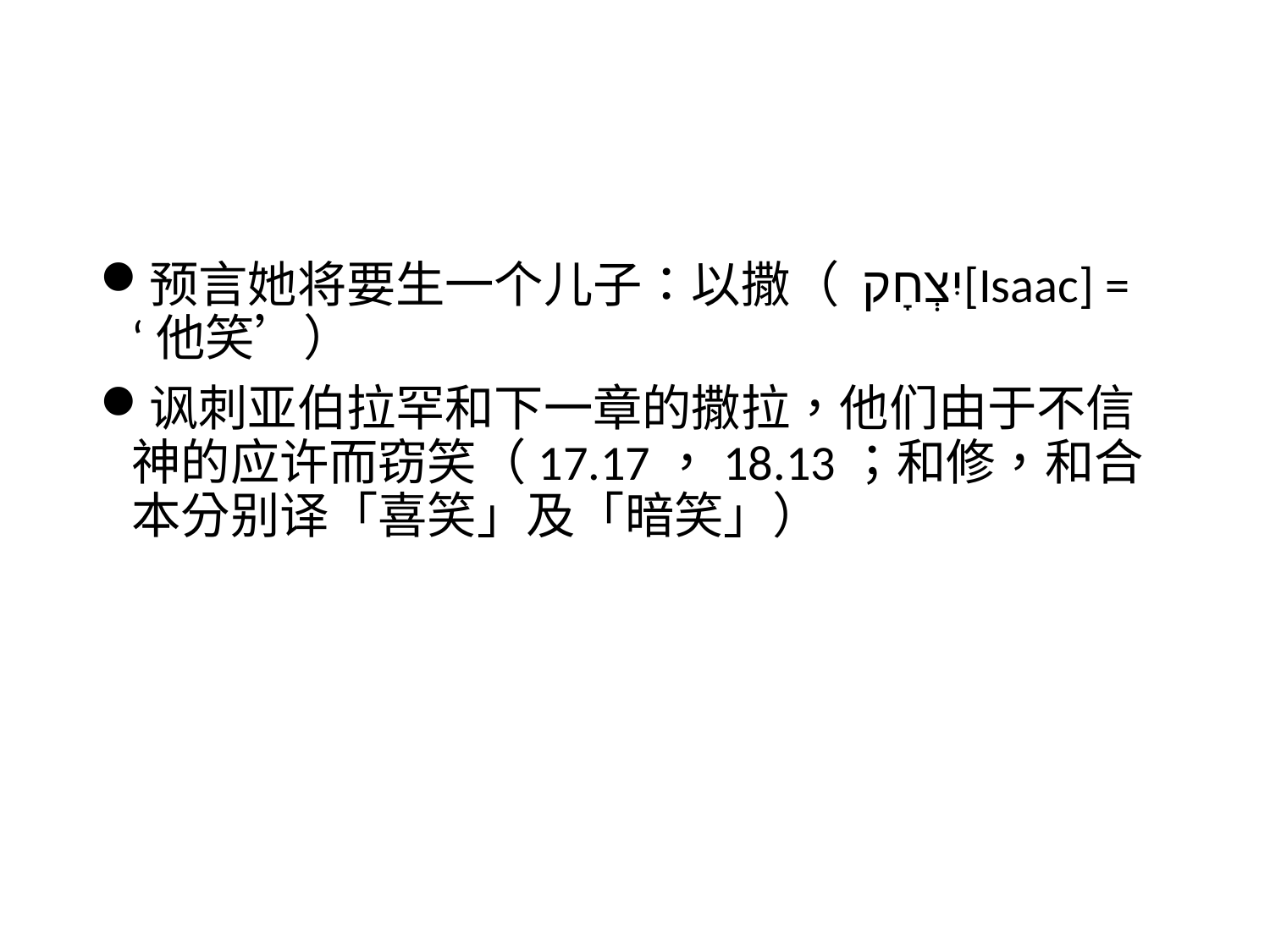

#
预言她将要生一个儿子：以撒（ יִצְחָק[Isaac] = ‘他笑’）
讽刺亚伯拉罕和下一章的撒拉，他们由于不信神的应许而窃笑（17.17，18.13；和修，和合本分别译「喜笑」及「暗笑」）